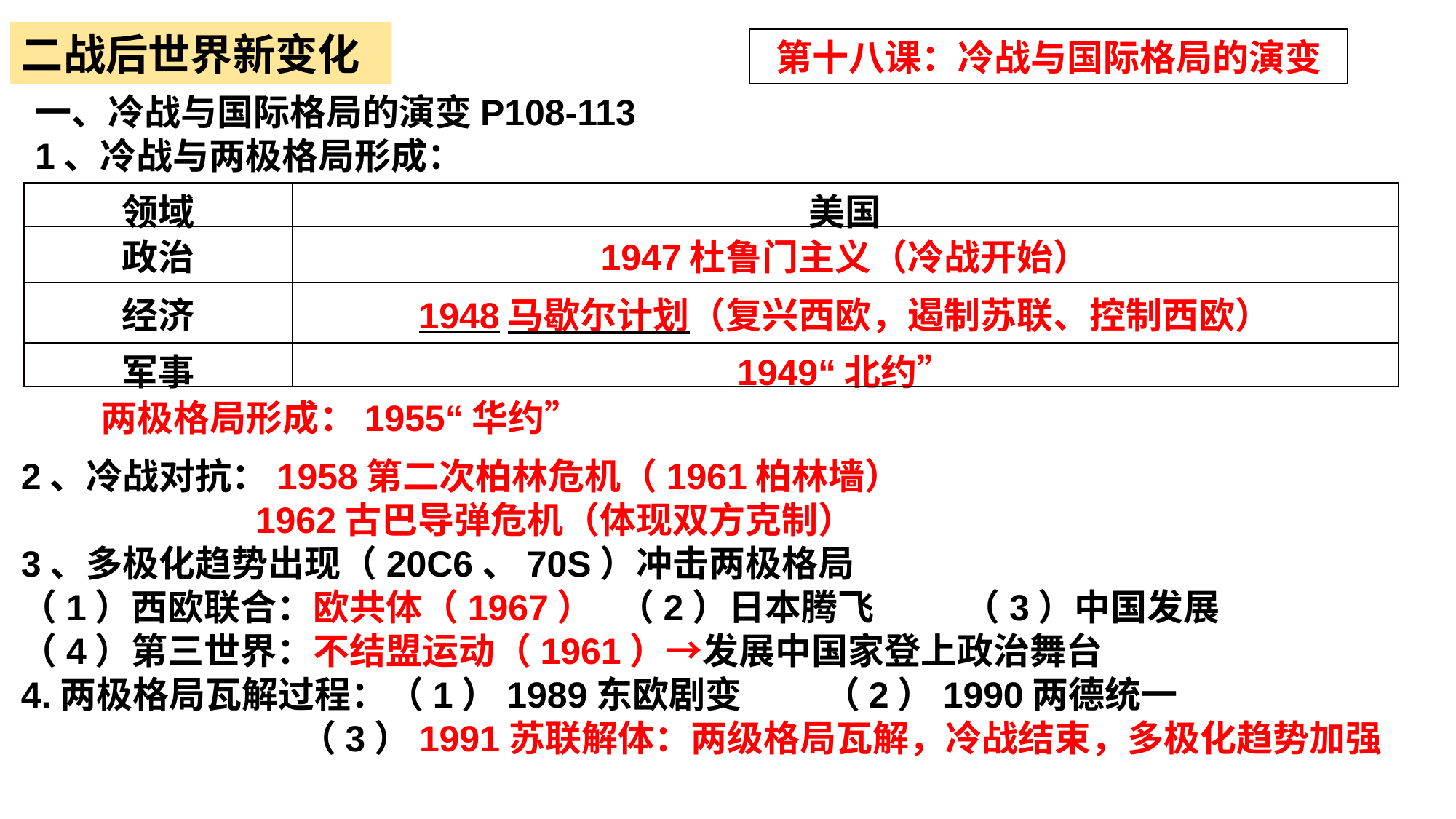

二战后世界新变化
第十八课：冷战与国际格局的演变
一、冷战与国际格局的演变P108-113
1、冷战与两极格局形成：

       两极格局形成：1955“华约”
| 领域 | 美国 |
| --- | --- |
| 政治 | 1947杜鲁门主义（冷战开始） |
| 经济 | 1948马歇尔计划（复兴西欧，遏制苏联、控制西欧） |
| 军事 | 1949“北约” |
2、冷战对抗：1958第二次柏林危机（1961柏林墙）
                       1962古巴导弹危机（体现双方克制）
3、多极化趋势出现（20C6、70S）冲击两极格局
（1）西欧联合：欧共体（1967）   （2）日本腾飞           （3）中国发展
（4）第三世界：不结盟运动（1961）→发展中国家登上政治舞台
4.两极格局瓦解过程：（1）1989东欧剧变          （2）1990两德统一
                                 （3）1991苏联解体：两级格局瓦解，冷战结束，多极化趋势加强